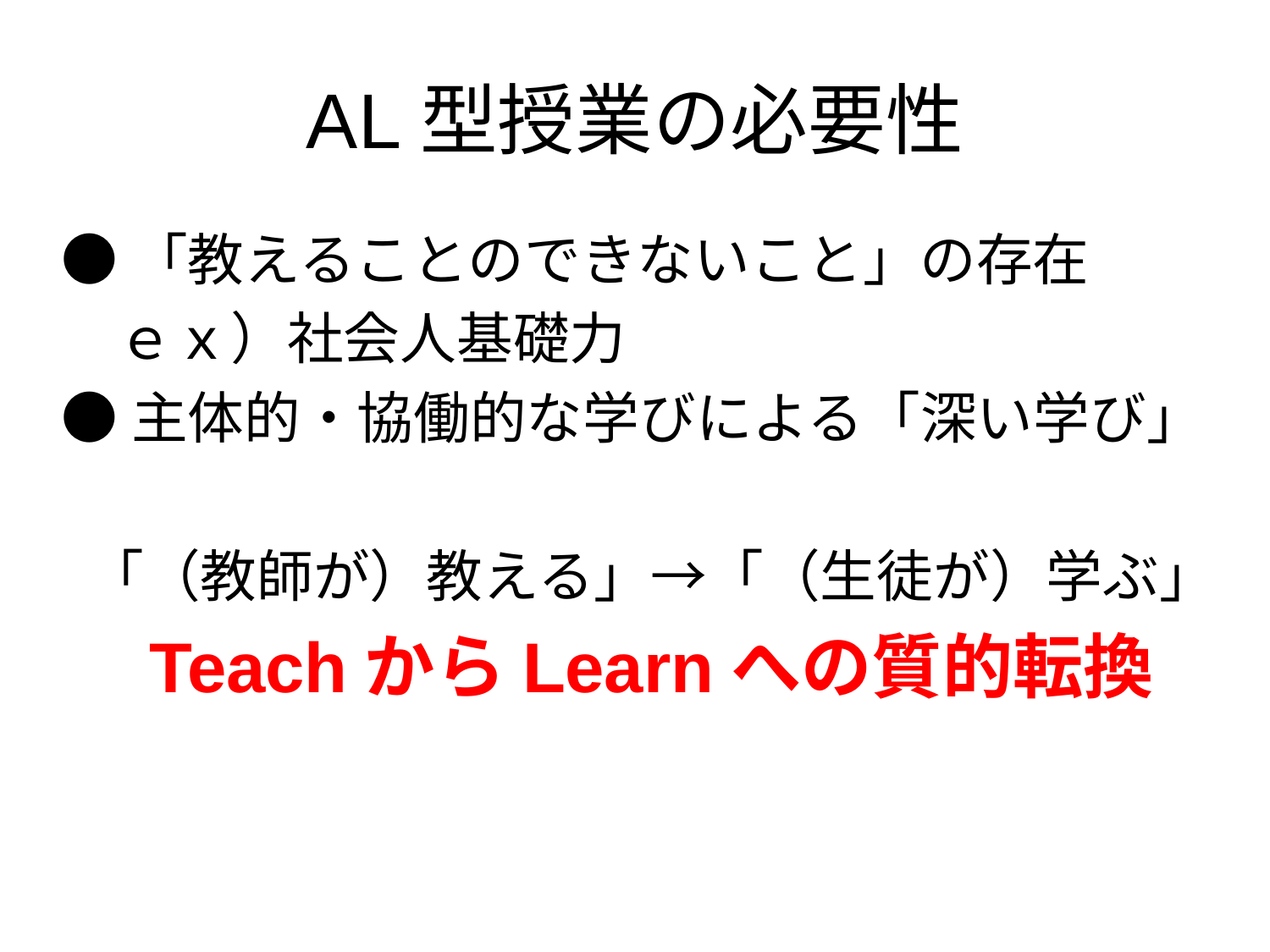

# AL型授業の必要性
●「教えることのできないこと」の存在
　ｅｘ）社会人基礎力
●主体的・協働的な学びによる「深い学び」

「（教師が）教える」→「（生徒が）学ぶ」
TeachからLearnへの質的転換